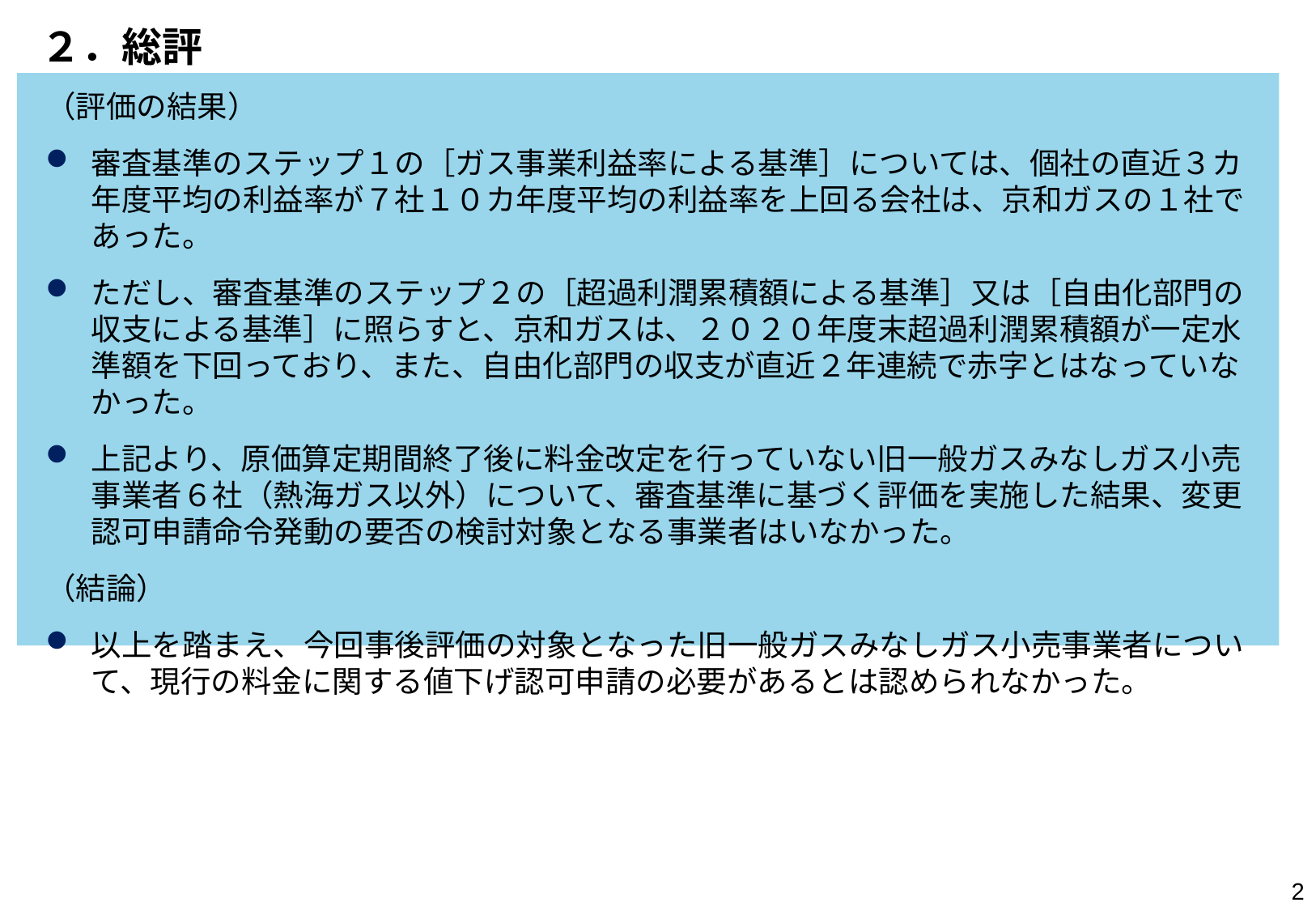

# ２．総評
（評価の結果）
審査基準のステップ１の［ガス事業利益率による基準］については、個社の直近３カ年度平均の利益率が７社１０カ年度平均の利益率を上回る会社は、京和ガスの１社であった。
ただし、審査基準のステップ２の［超過利潤累積額による基準］又は［自由化部門の収支による基準］に照らすと、京和ガスは、２０２０年度末超過利潤累積額が一定水準額を下回っており、また、自由化部門の収支が直近２年連続で赤字とはなっていなかった。
上記より、原価算定期間終了後に料金改定を行っていない旧一般ガスみなしガス小売事業者６社（熱海ガス以外）について、審査基準に基づく評価を実施した結果、変更認可申請命令発動の要否の検討対象となる事業者はいなかった。
（結論）
以上を踏まえ、今回事後評価の対象となった旧一般ガスみなしガス小売事業者について、現行の料金に関する値下げ認可申請の必要があるとは認められなかった。
2